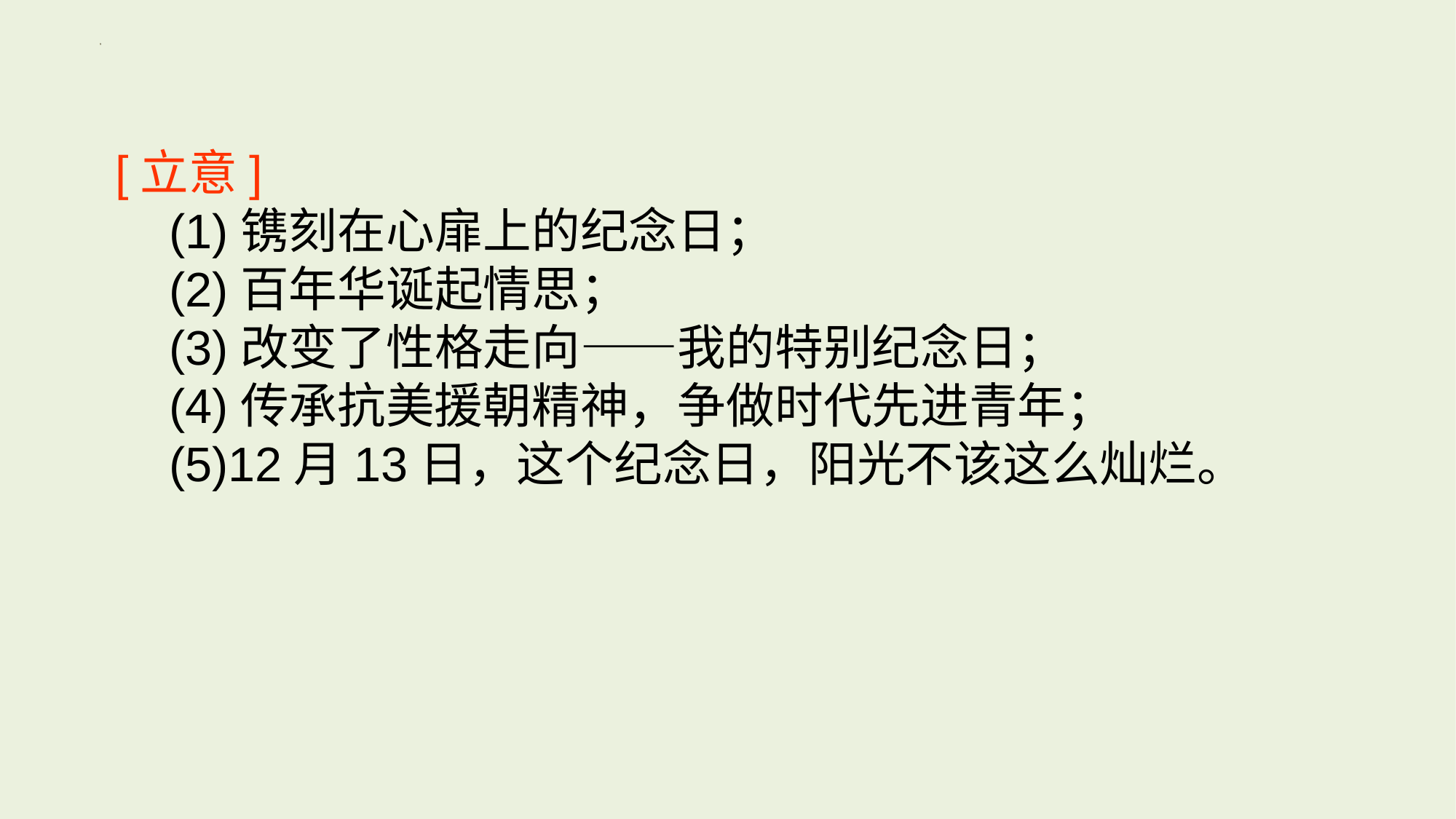

[立意]
    (1)镌刻在心扉上的纪念日；
    (2)百年华诞起情思；
    (3)改变了性格走向——我的特别纪念日；
    (4)传承抗美援朝精神，争做时代先进青年；
    (5)12月13日，这个纪念日，阳光不该这么灿烂。